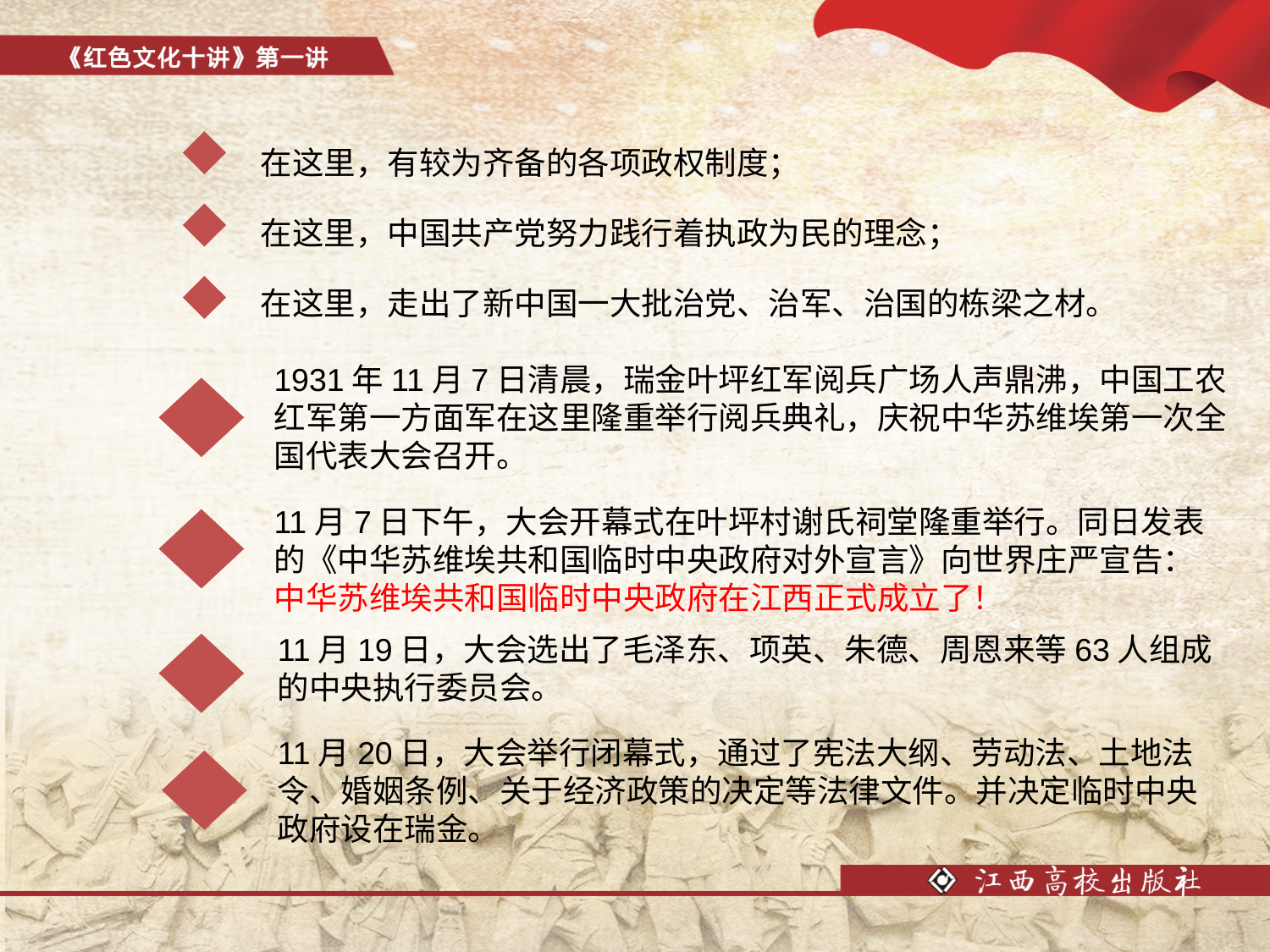

在这里，有较为齐备的各项政权制度；
  在这里，中国共产党努力践行着执政为民的理念；
  在这里，走出了新中国一大批治党、治军、治国的栋梁之材。

1931年11月7日清晨，瑞金叶坪红军阅兵广场人声鼎沸，中国工农红军第一方面军在这里隆重举行阅兵典礼，庆祝中华苏维埃第一次全国代表大会召开。

11月7日下午，大会开幕式在叶坪村谢氏祠堂隆重举行。同日发表的《中华苏维埃共和国临时中央政府对外宣言》向世界庄严宣告：中华苏维埃共和国临时中央政府在江西正式成立了！

11月19日，大会选出了毛泽东、项英、朱德、周恩来等63人组成的中央执行委员会。

11月20日，大会举行闭幕式，通过了宪法大纲、劳动法、土地法令、婚姻条例、关于经济政策的决定等法律文件。并决定临时中央政府设在瑞金。